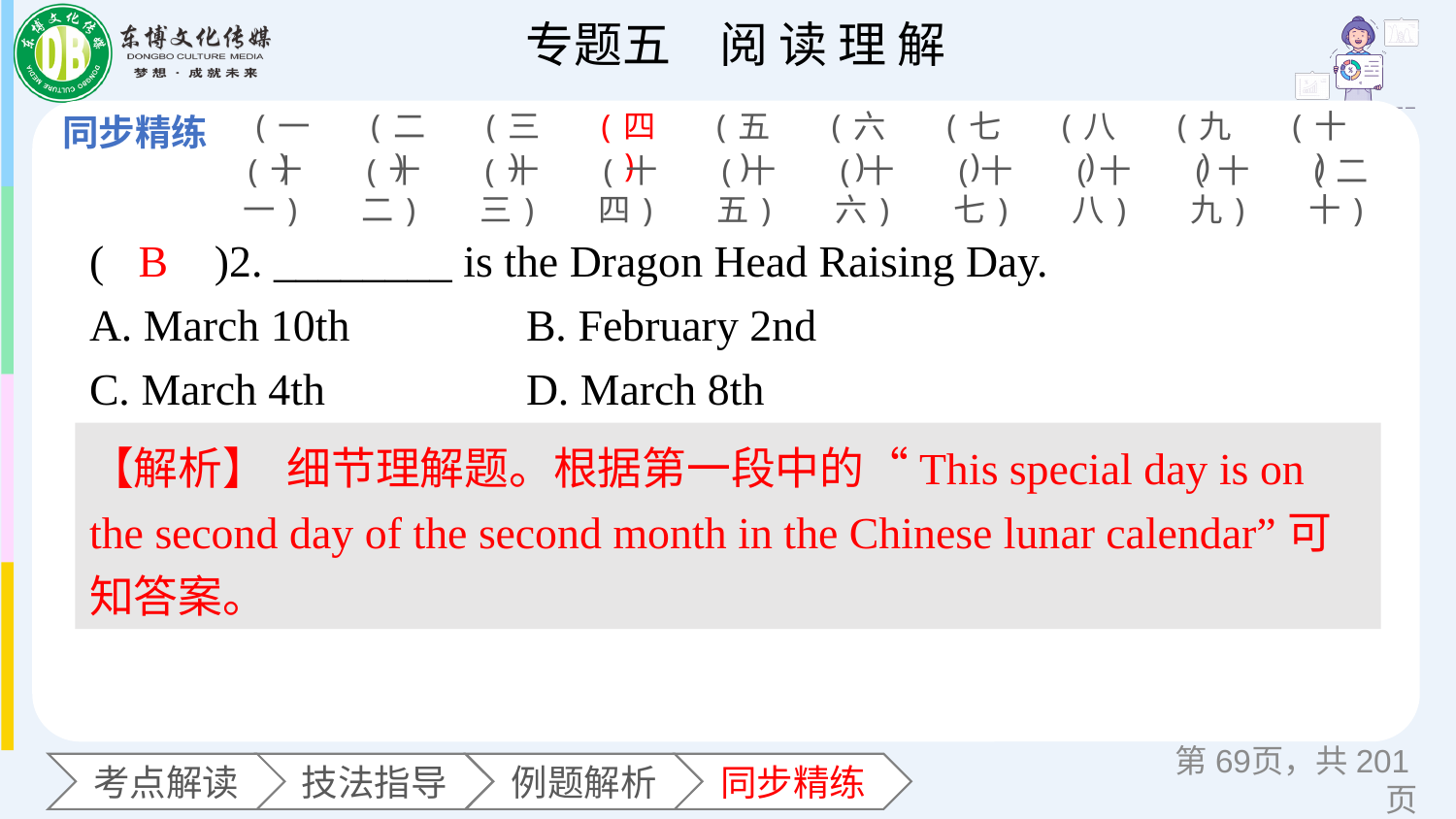

(一)
(二)
(三)
(四)
(五)
(六)
(七)
(八)
(九)
(十)
(十一)
(十二)
(十三)
(十四)
(十五)
(十六)
(十七)
(十八)
(十九)
(二十)
(　　)2. ________ is the Dragon Head Raising Day.
A. March 10th    	B. February 2nd
C. March 4th    		D. March 8th
B
【解析】  细节理解题。根据第一段中的“This special day is on the second day of the second month in the Chinese lunar calendar”可知答案。
第69页，共201页